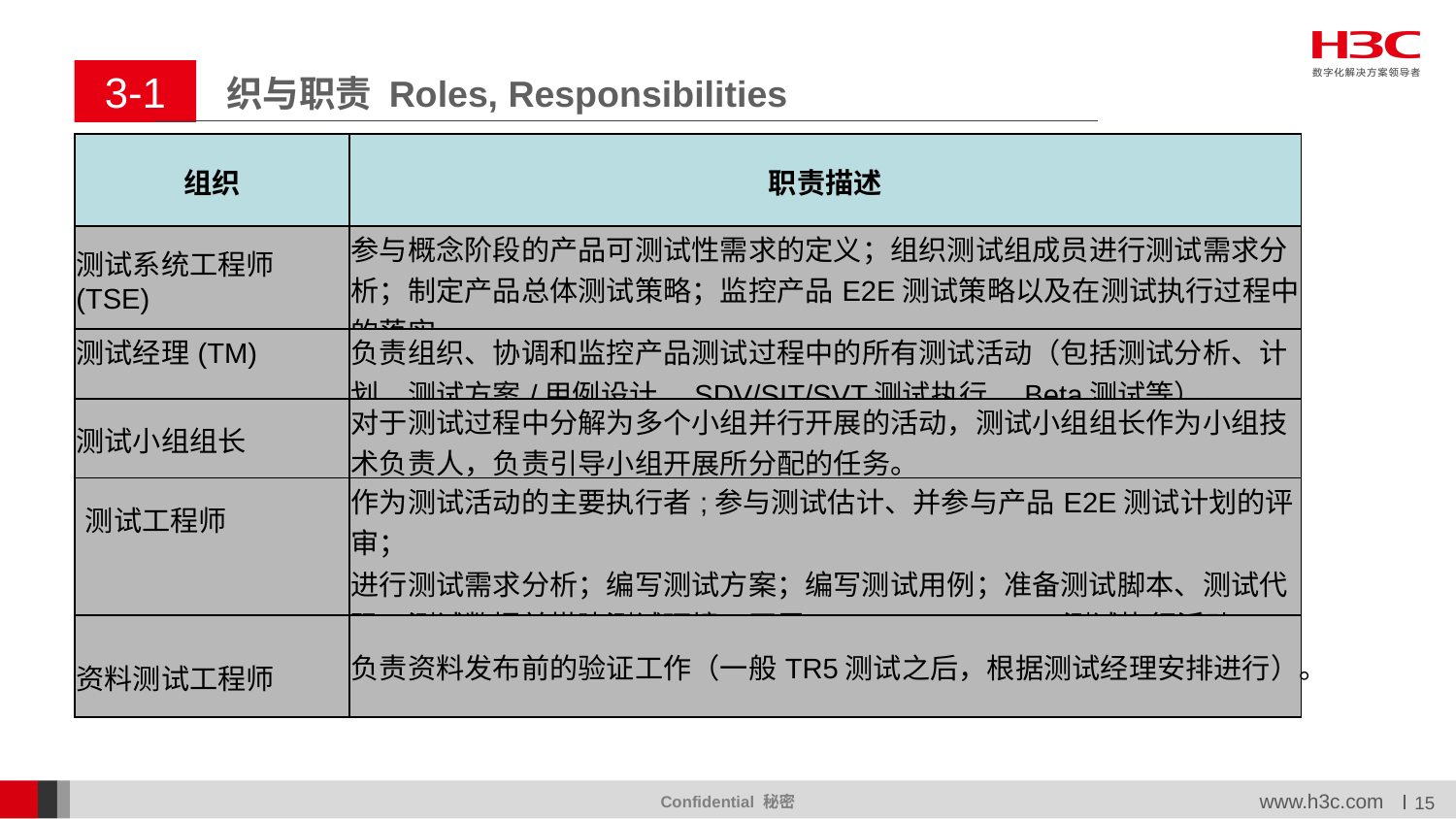

3-1
织与职责 Roles, Responsibilities
| 组织 | 职责描述 |
| --- | --- |
| 测试系统工程师(TSE) | 参与概念阶段的产品可测试性需求的定义；组织测试组成员进行测试需求分析；制定产品总体测试策略；监控产品E2E测试策略以及在测试执行过程中的落实。 |
| 测试经理(TM) | 负责组织、协调和监控产品测试过程中的所有测试活动（包括测试分析、计划、测试方案/用例设计，SDV/SIT/SVT测试执行，Beta测试等）。 |
| 测试小组组长 | 对于测试过程中分解为多个小组并行开展的活动，测试小组组长作为小组技术负责人，负责引导小组开展所分配的任务。 |
| 测试工程师 | 作为测试活动的主要执行者;参与测试估计、并参与产品E2E测试计划的评审； 进行测试需求分析；编写测试方案；编写测试用例；准备测试脚本、测试代码、测试数据并搭建测试环境；开展SDV、SIT、SVT测试执行活动； |
| 资料测试工程师 | 负责资料发布前的验证工作（一般TR5测试之后，根据测试经理安排进行）。 |